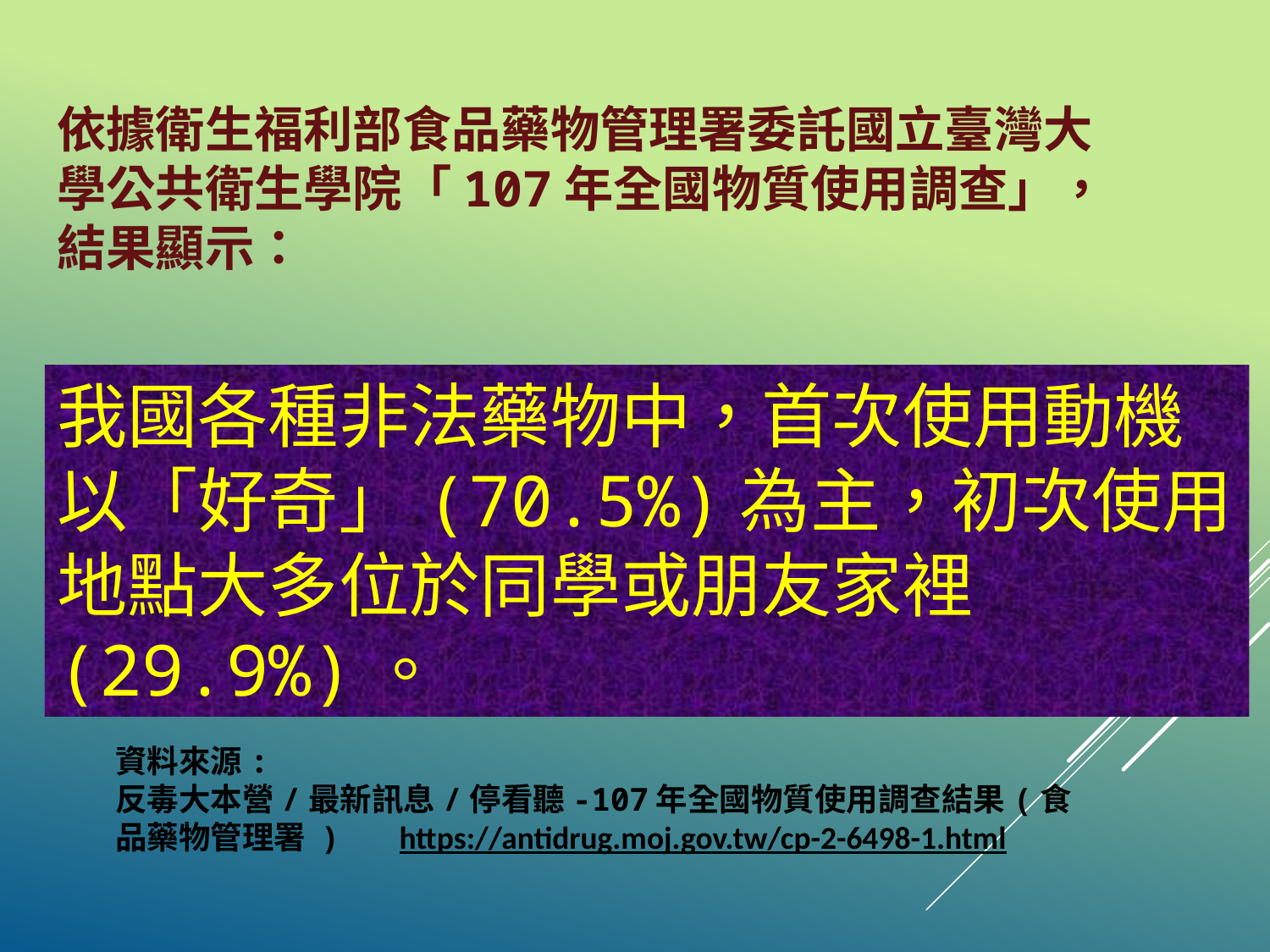

依據衛生福利部食品藥物管理署委託國立臺灣大學公共衛生學院「107年全國物質使用調查」，結果顯示：

我國各種非法藥物中，首次使用動機以「好奇」(70.5%)為主，初次使用地點大多位於同學或朋友家裡(29.9%)。
資料來源:
反毒大本營/最新訊息/停看聽-107年全國物質使用調查結果(食品藥物管理署 )     https://antidrug.moj.gov.tw/cp-2-6498-1.html